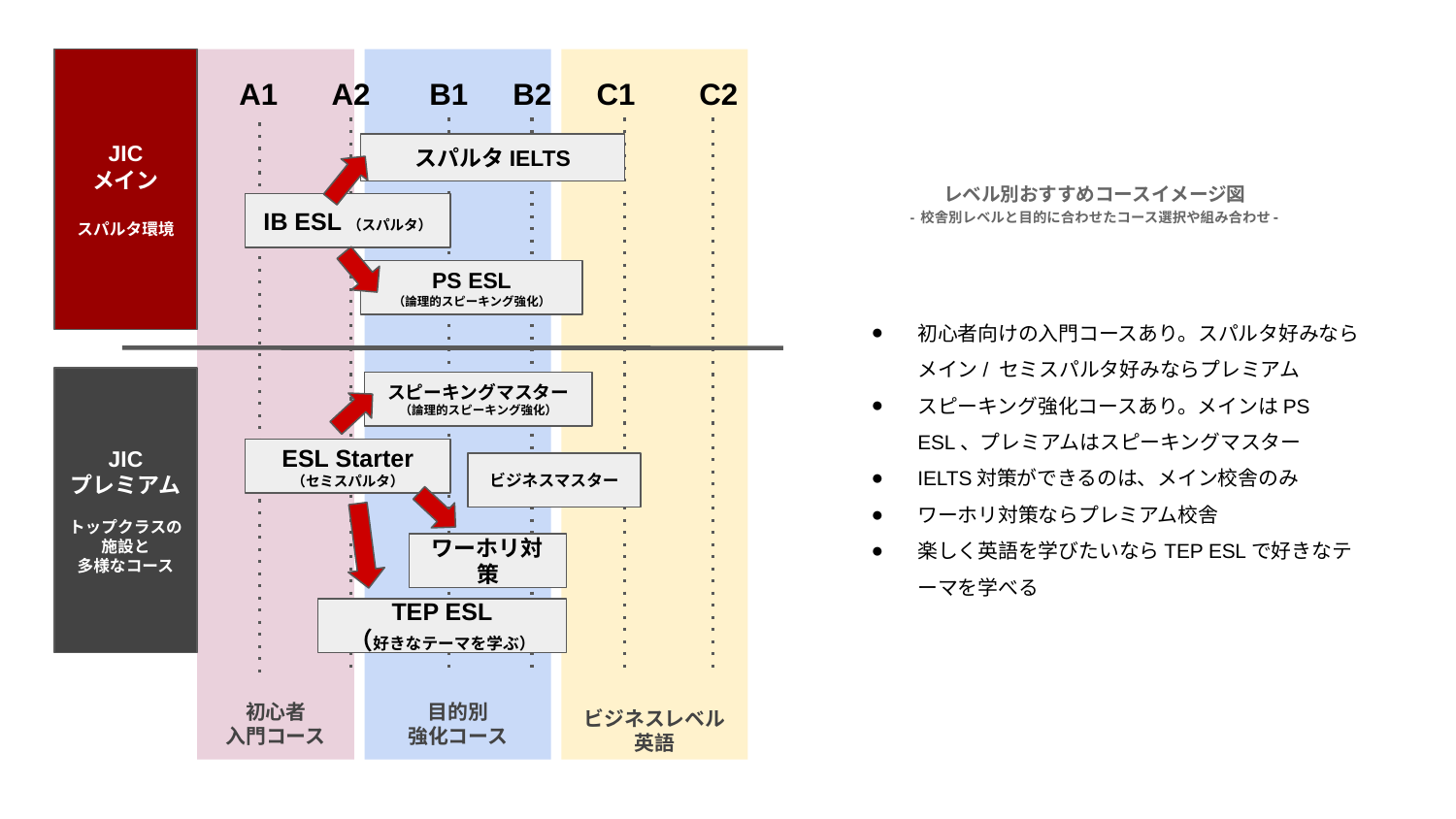

JIC
メイン

スパルタ環境

A1
A2
B1
B2
C1
C2
スパルタIELTS

IB ESL（スパルタ）

PS ESL
（論理的スピーキング強化）
JIC
プレミアム

トップクラスの施設と
多様なコース
スピーキングマスター
（論理的スピーキング強化）

ESL Starter
（セミスパルタ）

ワーホリ対策
TEP ESL
（好きなテーマを学ぶ）
ビジネスマスター
初心者
入門コース
目的別
強化コース
ビジネスレベル
英語
レベル別おすすめコースイメージ図
- 校舎別レベルと目的に合わせたコース選択や組み合わせ-
初心者向けの入門コースあり。スパルタ好みならメイン/ セミスパルタ好みならプレミアム
スピーキング強化コースあり。メインはPS ESL、プレミアムはスピーキングマスター
IELTS対策ができるのは、メイン校舎のみ
ワーホリ対策ならプレミアム校舎
楽しく英語を学びたいならTEP ESLで好きなテーマを学べる